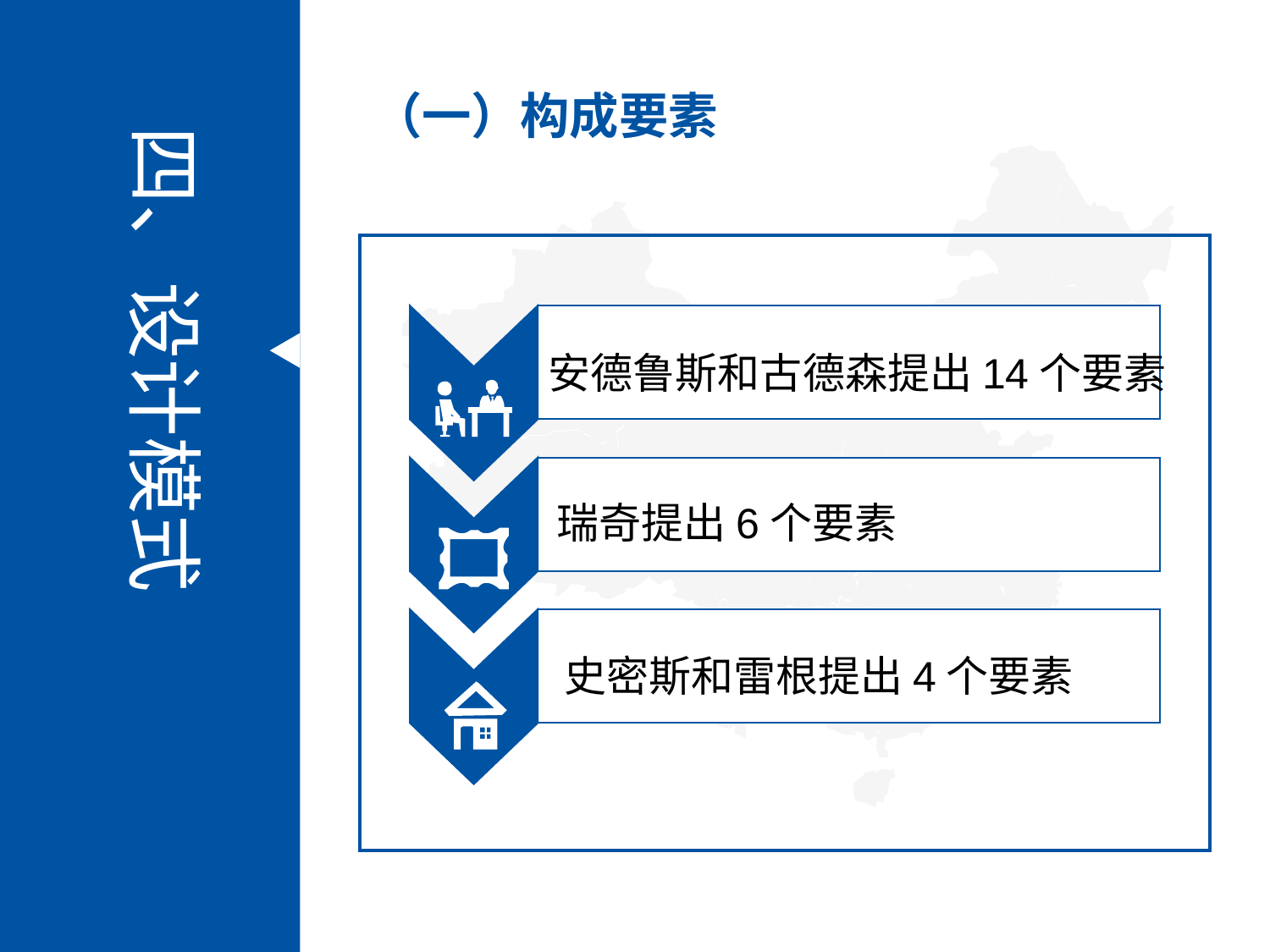

（一）构成要素
四、设计模式

安德鲁斯和古德森提出14个要素

瑞奇提出6个要素

史密斯和雷根提出4个要素